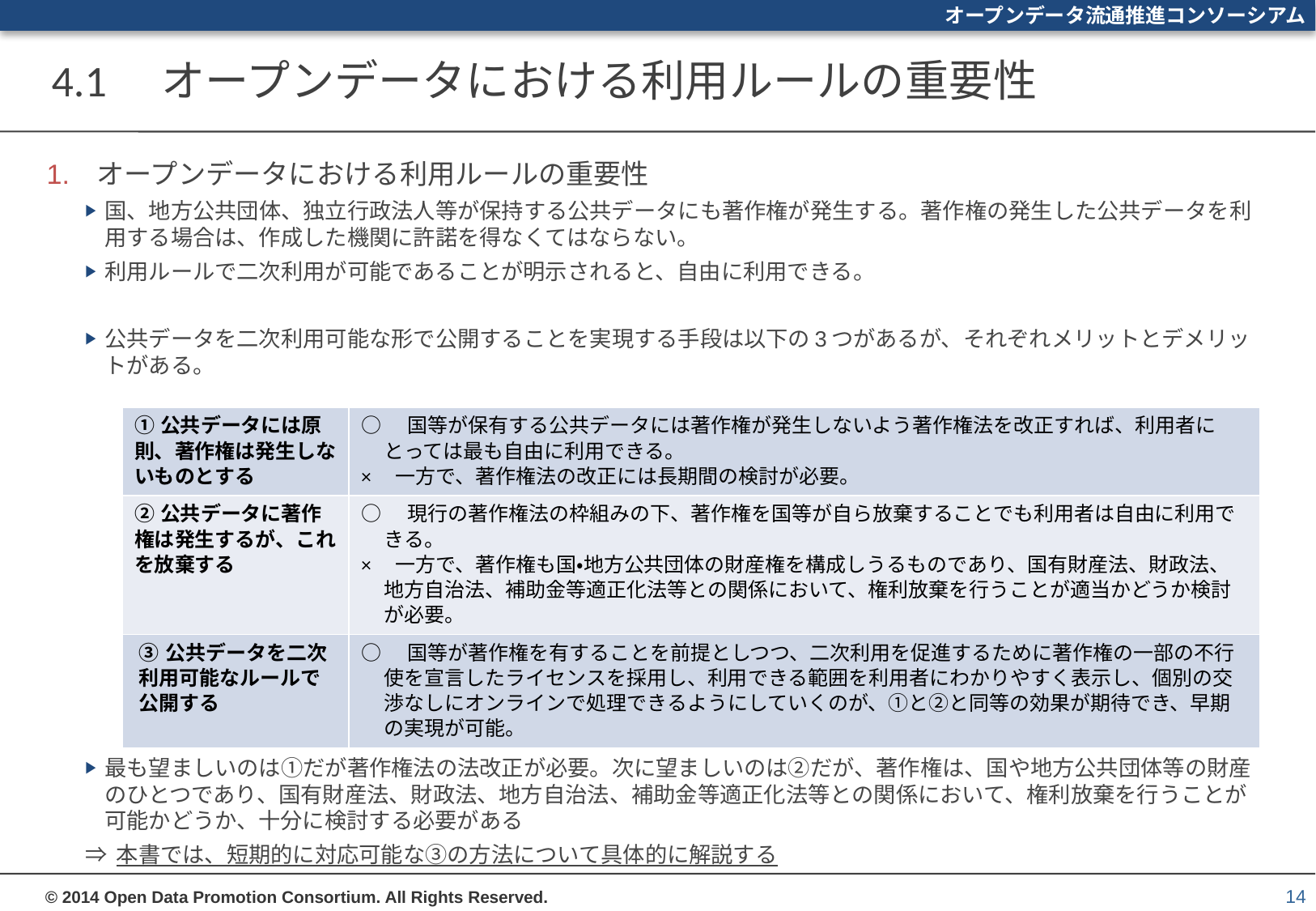

# 4.1　オープンデータにおける利用ルールの重要性
オープンデータにおける利用ルールの重要性
国、地方公共団体、独立行政法人等が保持する公共データにも著作権が発生する。著作権の発生した公共データを利用する場合は、作成した機関に許諾を得なくてはならない。
利用ルールで二次利用が可能であることが明示されると、自由に利用できる。

公共データを二次利用可能な形で公開することを実現する手段は以下の3つがあるが、それぞれメリットとデメリットがある。

最も望ましいのは①だが著作権法の法改正が必要。次に望ましいのは②だが、著作権は、国や地方公共団体等の財産のひとつであり、国有財産法、財政法、地方自治法、補助金等適正化法等との関係において、権利放棄を行うことが可能かどうか、十分に検討する必要がある
⇒ 本書では、短期的に対応可能な③の方法について具体的に解説する

| ①公共データには原則、著作権は発生しないものとする | ○　国等が保有する公共データには著作権が発生しないよう著作権法を改正すれば、利用者にとっては最も自由に利用できる。 ×　一方で、著作権法の改正には長期間の検討が必要。 |
| --- | --- |
| ②公共データに著作権は発生するが、これを放棄する | ○　現行の著作権法の枠組みの下、著作権を国等が自ら放棄することでも利用者は自由に利用できる。 ×　一方で、著作権も国・地方公共団体の財産権を構成しうるものであり、国有財産法、財政法、地方自治法、補助金等適正化法等との関係において、権利放棄を行うことが適当かどうか検討が必要。 |
| ③公共データを二次利用可能なルールで公開する | ○　国等が著作権を有することを前提としつつ、二次利用を促進するために著作権の一部の不行使を宣言したライセンスを採用し、利用できる範囲を利用者にわかりやすく表示し、個別の交渉なしにオンラインで処理できるようにしていくのが、①と②と同等の効果が期待でき、早期の実現が可能。 |
14